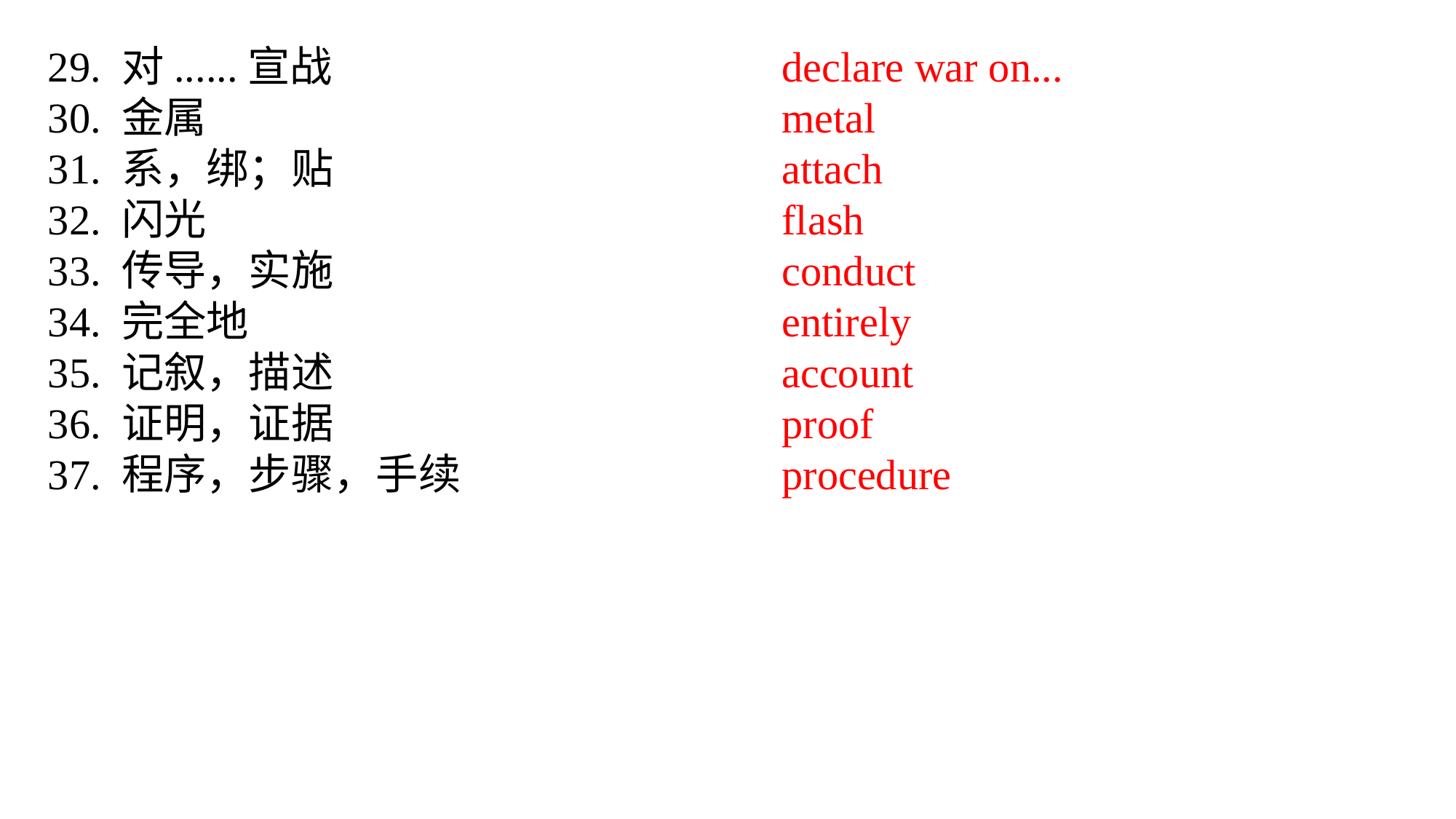

29. 对......宣战
30. 金属
31. 系，绑；贴
32. 闪光
33. 传导，实施
34. 完全地
35. 记叙，描述
36. 证明，证据
37. 程序，步骤，手续
declare war on...
metal
attach
flash
conduct
entirely
account
proof
procedure